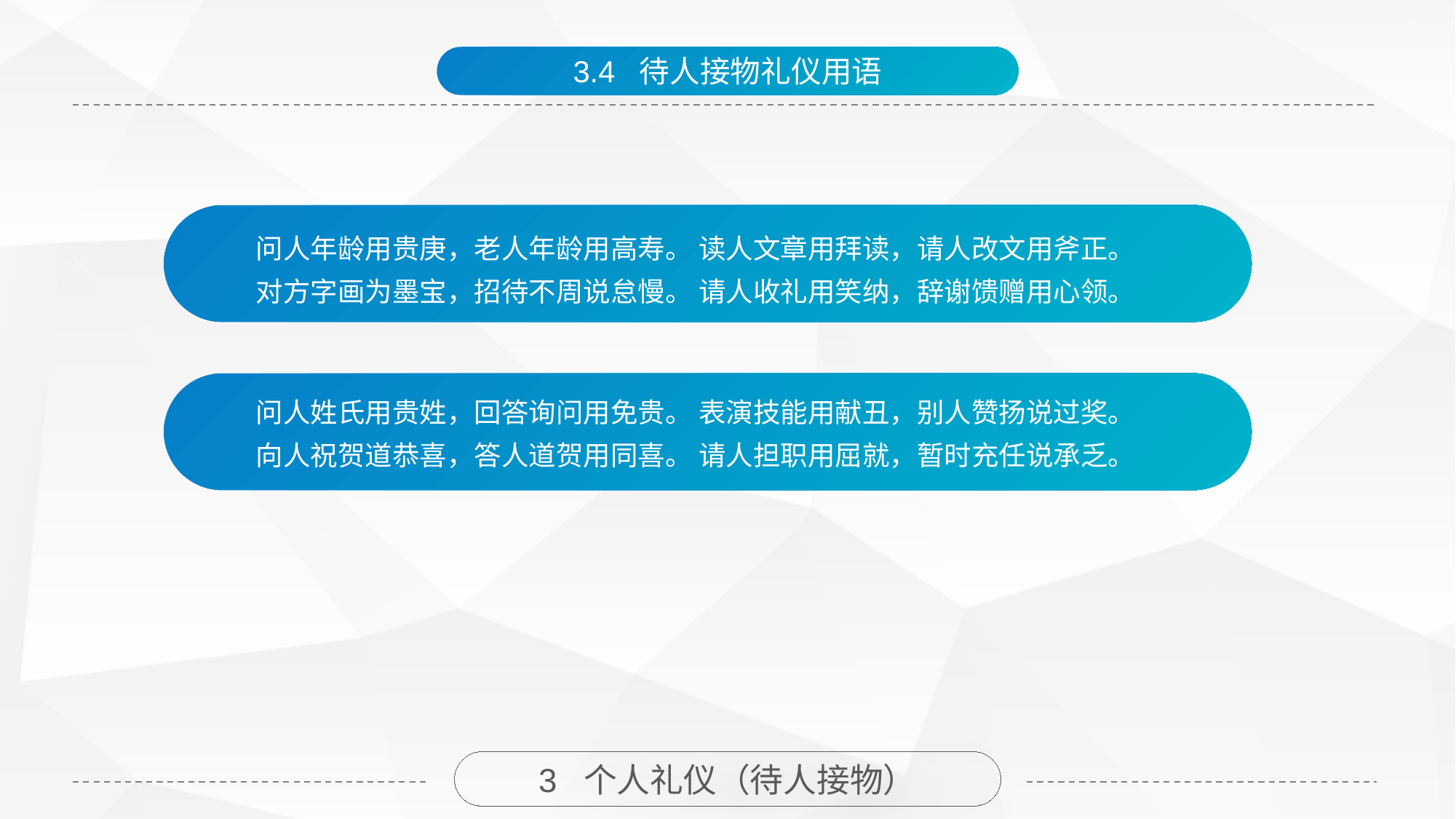

3.4  待人接物礼仪用语

问人年龄用贵庚，老人年龄用高寿。 读人文章用拜读，请人改文用斧正。 对方字画为墨宝，招待不周说怠慢。 请人收礼用笑纳，辞谢馈赠用心领。

问人姓氏用贵姓，回答询问用免贵。 表演技能用献丑，别人赞扬说过奖。 向人祝贺道恭喜，答人道贺用同喜。 请人担职用屈就，暂时充任说承乏。
3  个人礼仪（待人接物）